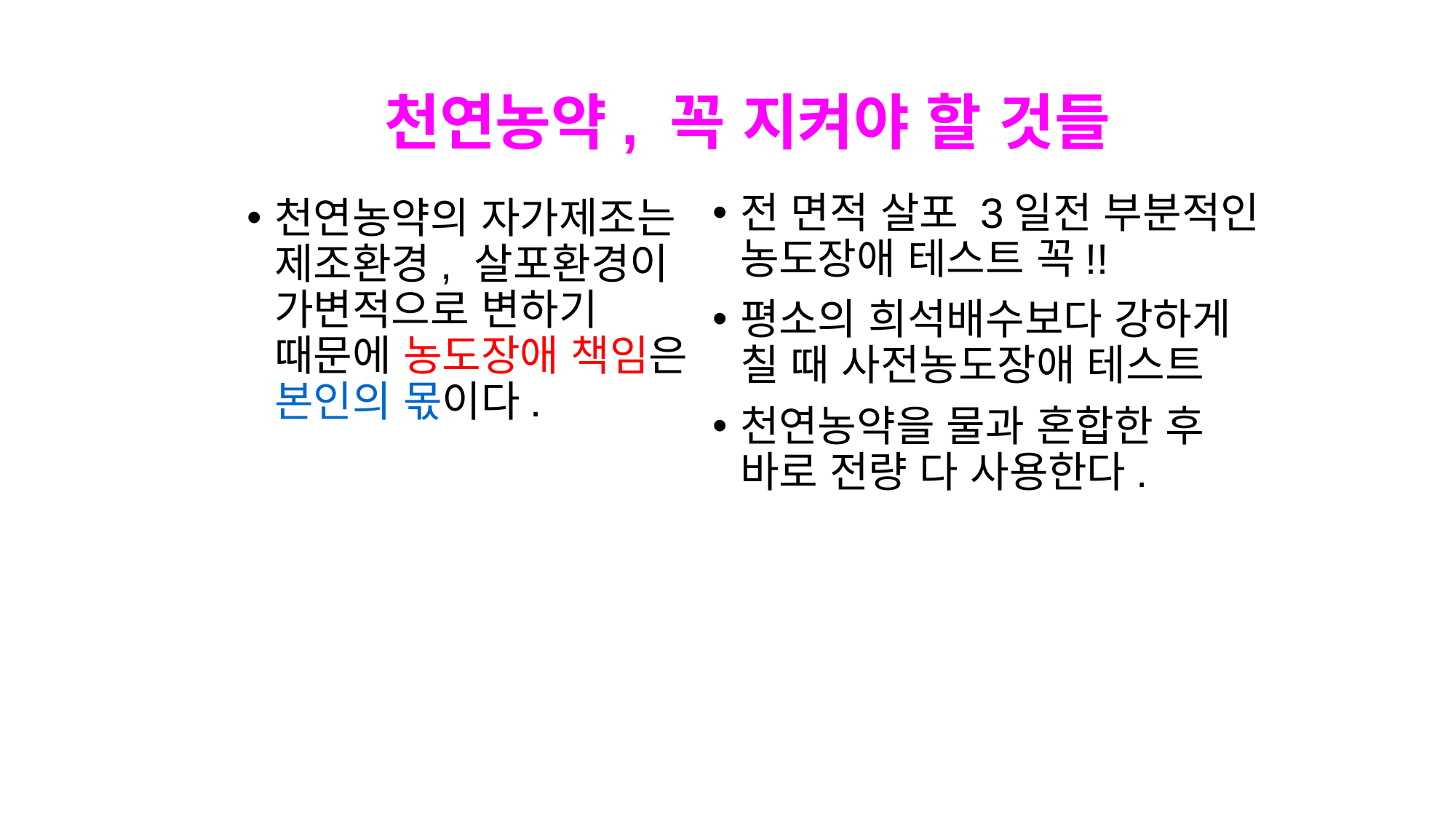

천연농약, 꼭 지켜야 할 것들
전 면적 살포 3일전 부분적인 농도장애 테스트 꼭!!
평소의 희석배수보다 강하게 칠 때 사전농도장애 테스트
천연농약을 물과 혼합한 후 바로 전량 다 사용한다.

천연농약의 자가제조는 제조환경, 살포환경이 가변적으로 변하기 때문에 농도장애 책임은 본인의 몫이다.